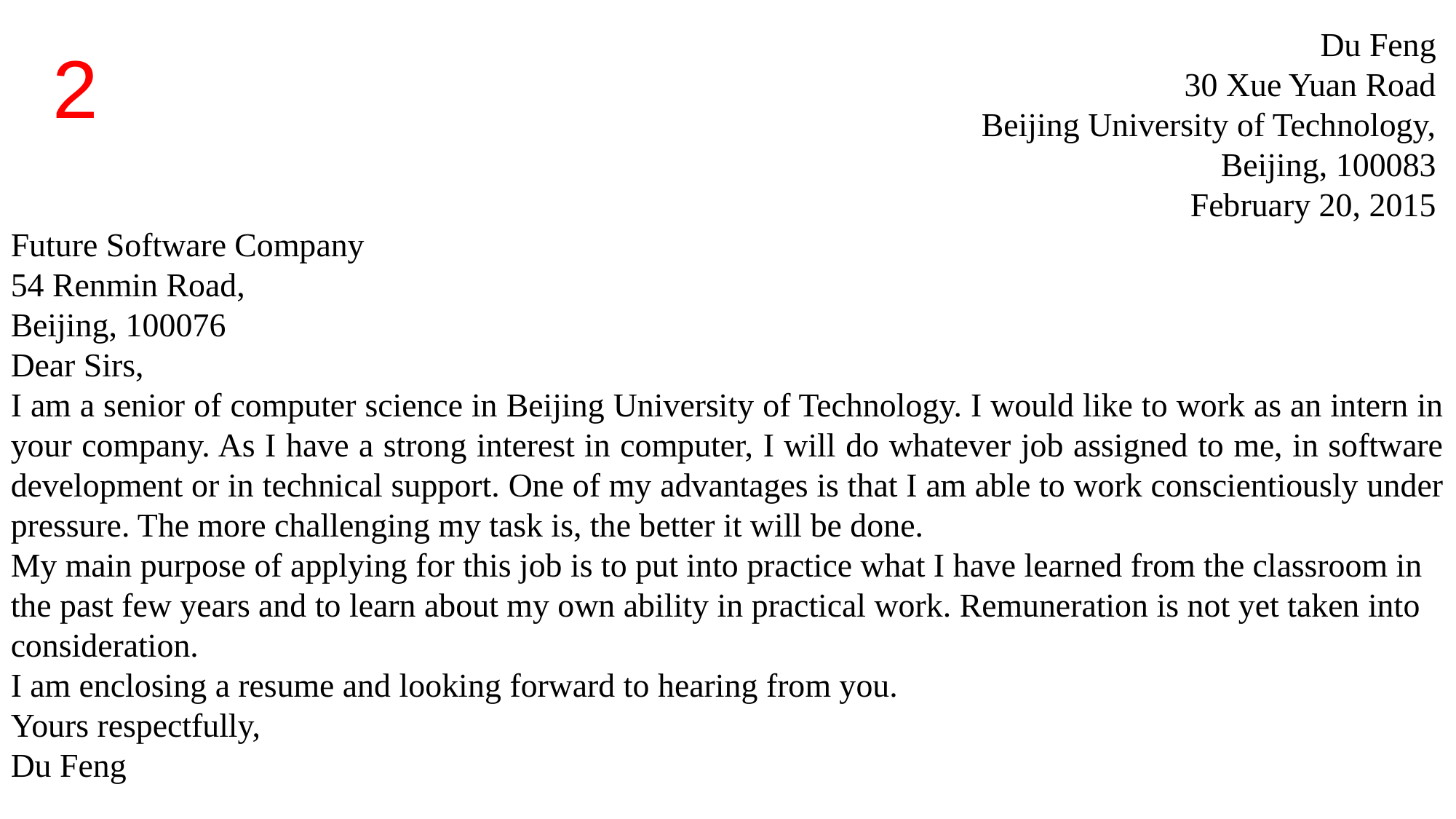

Du Feng
30 Xue Yuan Road
Beijing University of Technology,
Beijing, 100083
February 20, 2015
Future Software Company
54 Renmin Road,
Beijing, 100076
Dear Sirs,
I am a senior of computer science in Beijing University of Technology. I would like to work as an intern in your company. As I have a strong interest in computer, I will do whatever job assigned to me, in software development or in technical support. One of my advantages is that I am able to work conscientiously under pressure. The more challenging my task is, the better it will be done.
My main purpose of applying for this job is to put into practice what I have learned from the classroom in the past few years and to learn about my own ability in practical work. Remuneration is not yet taken into consideration.
I am enclosing a resume and looking forward to hearing from you.
Yours respectfully,
Du Feng
求职简历和说明信Resume and Cover Letter
2